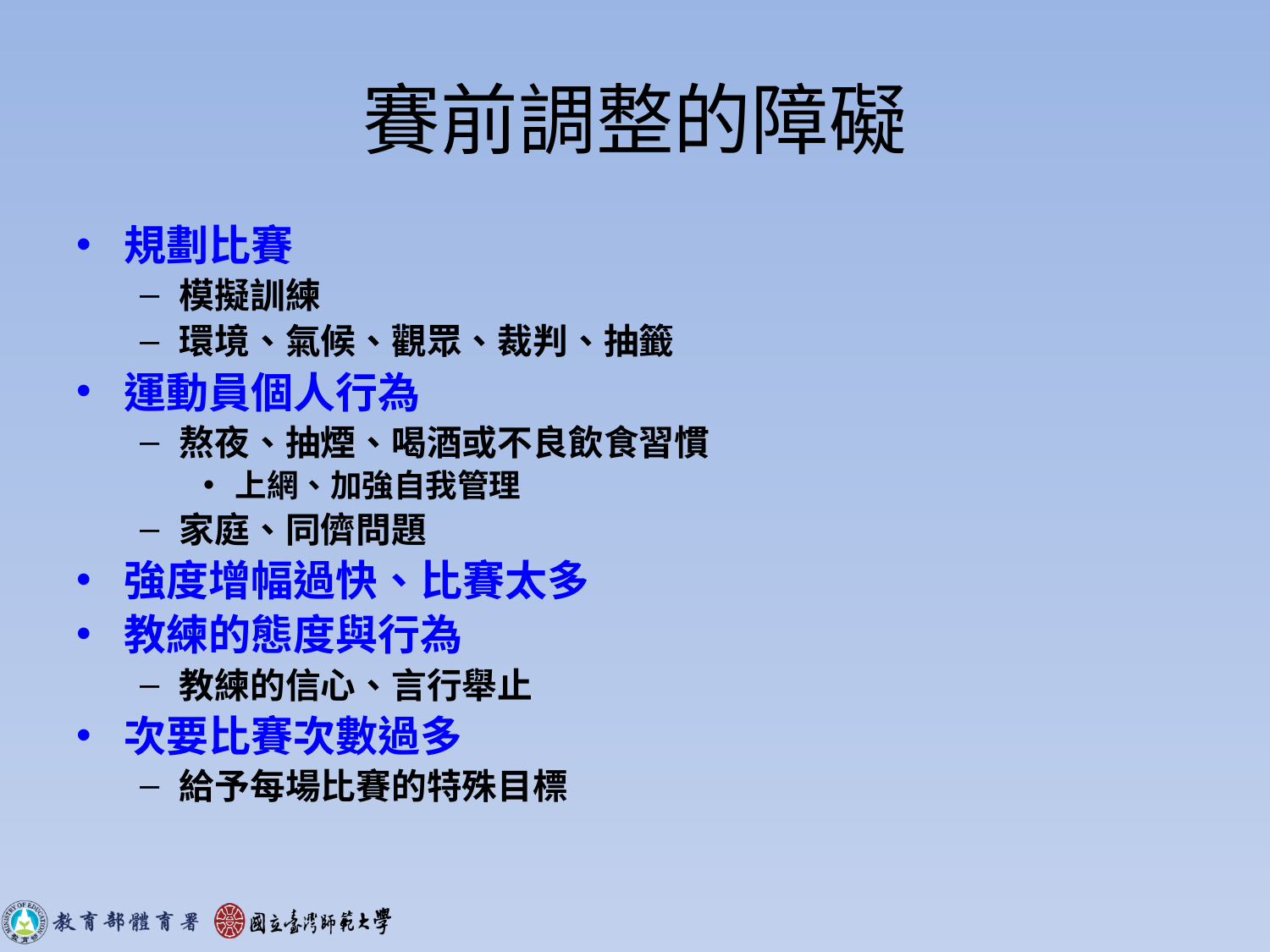

# 賽前調整的障礙
規劃比賽
模擬訓練
環境、氣候、觀眾、裁判、抽籤
運動員個人行為
熬夜、抽煙、喝酒或不良飲食習慣
上網、加強自我管理
家庭、同儕問題
強度增幅過快、比賽太多
教練的態度與行為
教練的信心、言行舉止
次要比賽次數過多
給予每場比賽的特殊目標